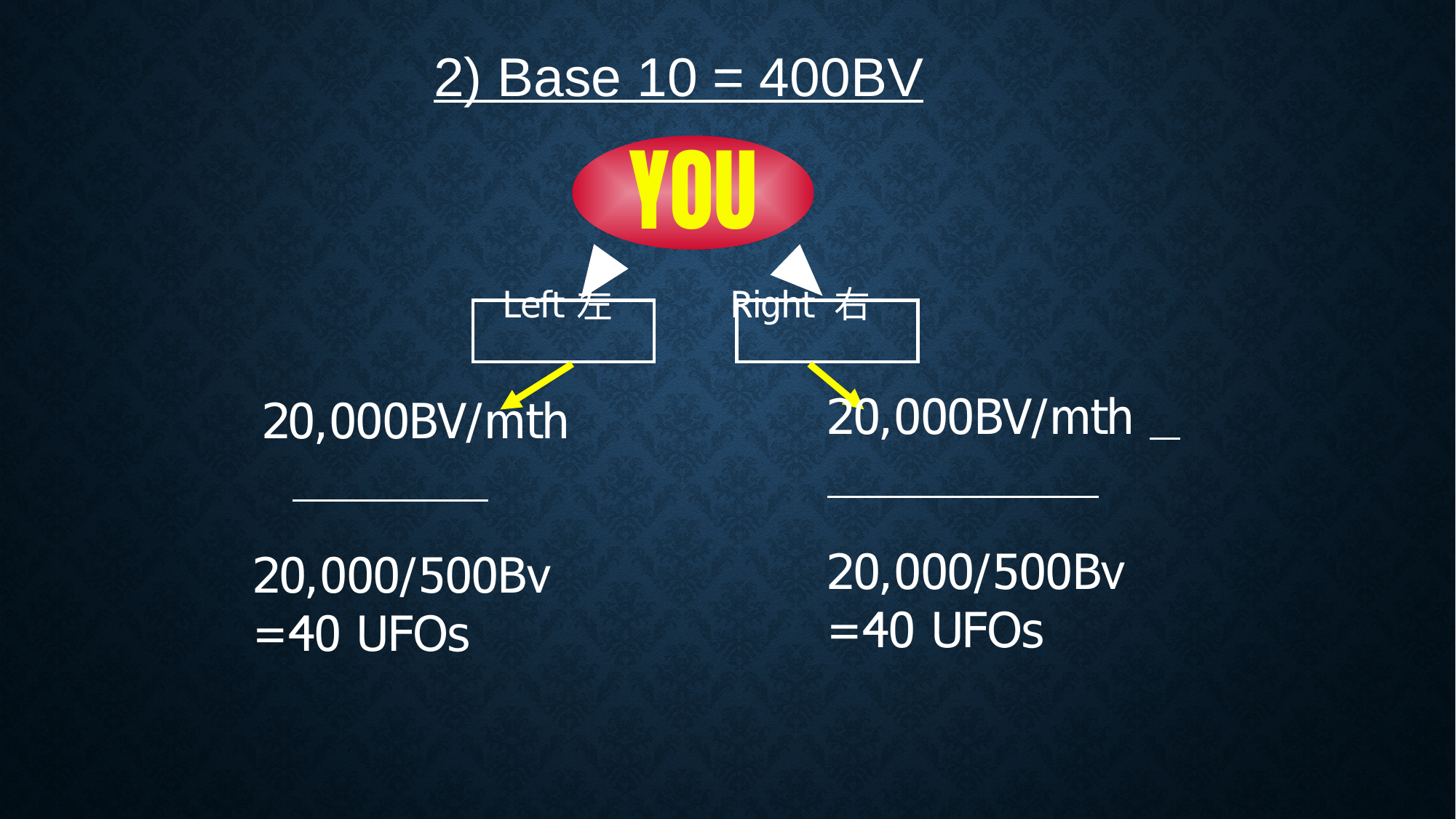

2) Base 10 = 400BV

YOU

Left 左             Right 右

20,000BV/mth
20,000BV/mth
20,000/500Bv
=40 UFOs
20,000/500Bv
=40 UFOs